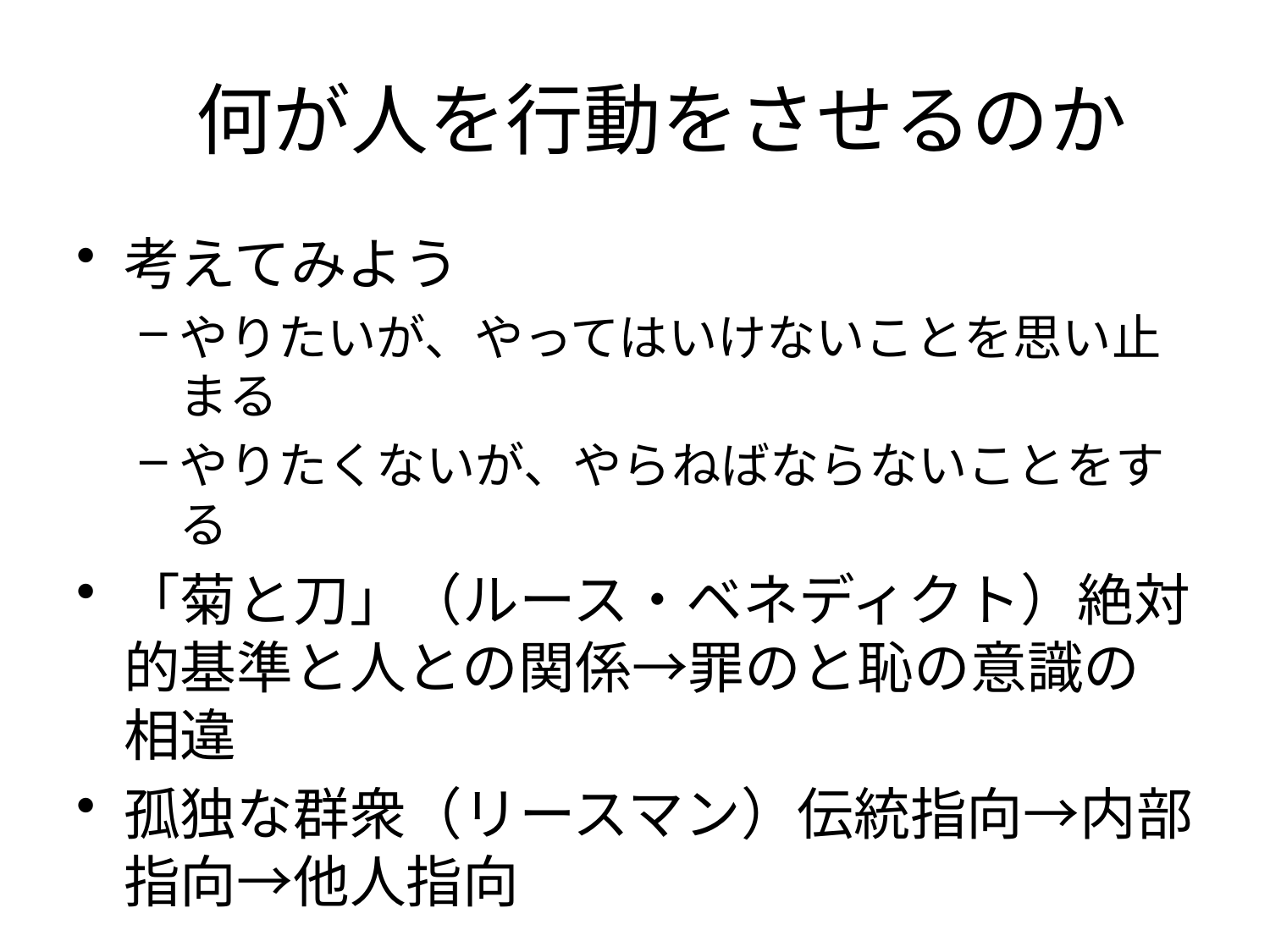

# 何が人を行動をさせるのか
考えてみよう
やりたいが、やってはいけないことを思い止まる
やりたくないが、やらねばならないことをする
「菊と刀」（ルース・ベネディクト）絶対的基準と人との関係→罪のと恥の意識の相違
孤独な群衆（リースマン）伝統指向→内部指向→他人指向